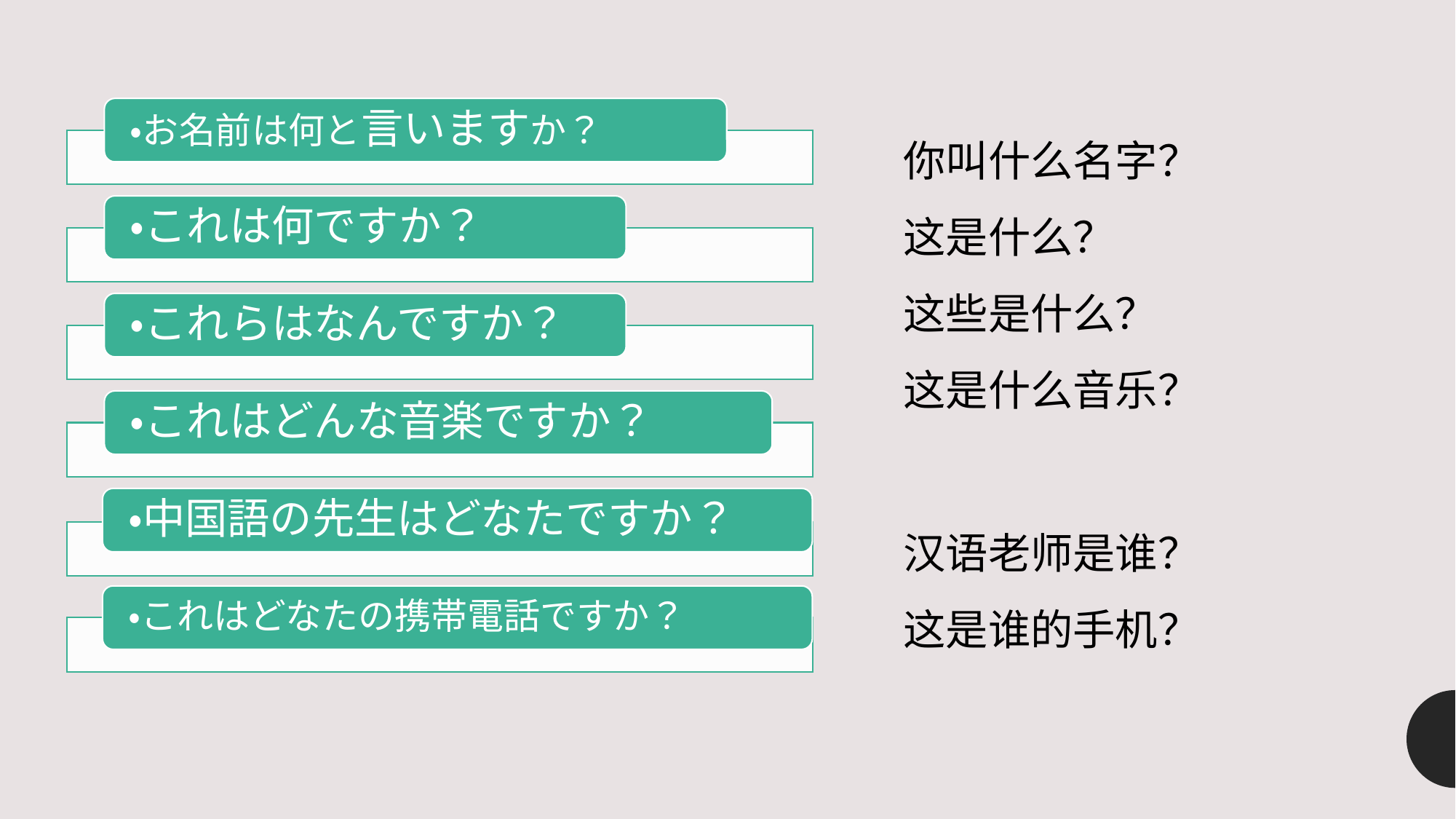

・お名前は何と言いますか？
・これは何ですか？
・これらはなんですか？
・これはどんな音楽ですか？
・中国語の先生はどなたですか？
・これはどなたの携帯電話ですか？
你叫什么名字？
这是什么？
这些是什么？
这是什么音乐？

汉语老师是谁？
这是谁的手机？